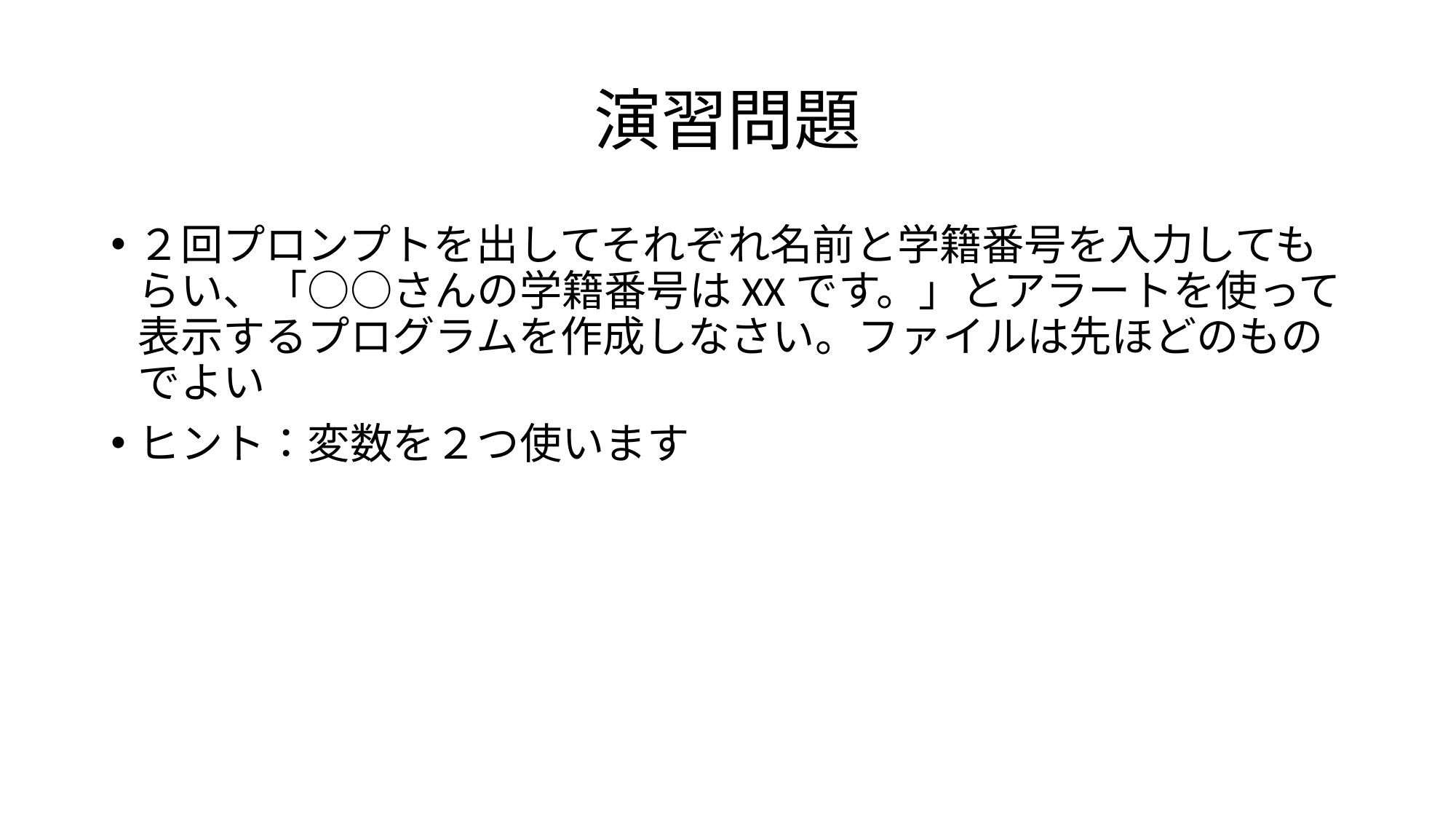

# 演習問題
２回プロンプトを出してそれぞれ名前と学籍番号を入力してもらい、「○○さんの学籍番号はXXです。」とアラートを使って表示するプログラムを作成しなさい。ファイルは先ほどのものでよい
ヒント：変数を２つ使います